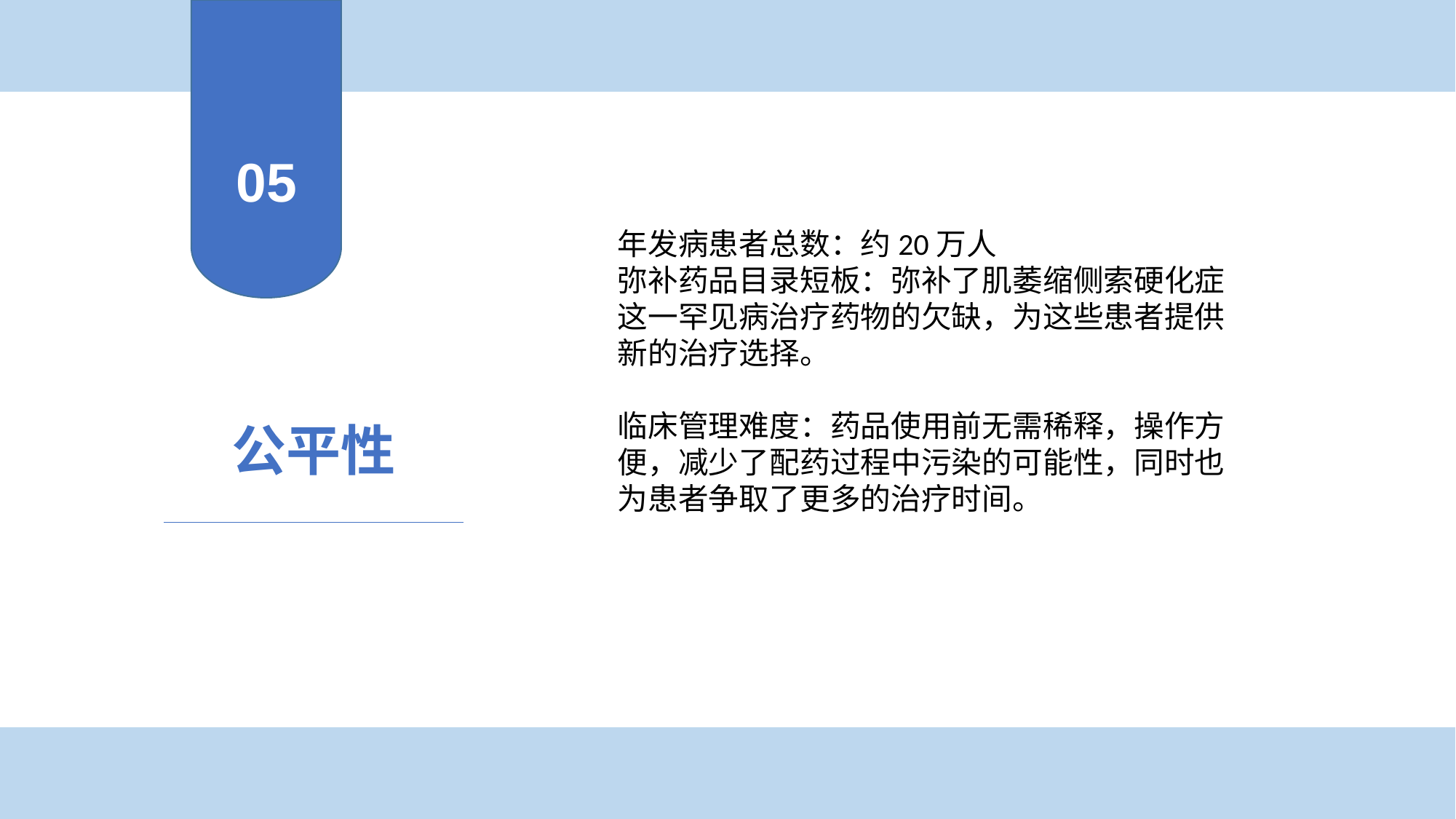

05

年发病患者总数：约20万人
弥补药品目录短板：弥补了肌萎缩侧索硬化症这一罕见病治疗药物的欠缺，为这些患者提供新的治疗选择。

临床管理难度：药品使用前无需稀释，操作方便，减少了配药过程中污染的可能性，同时也为患者争取了更多的治疗时间。
公平性